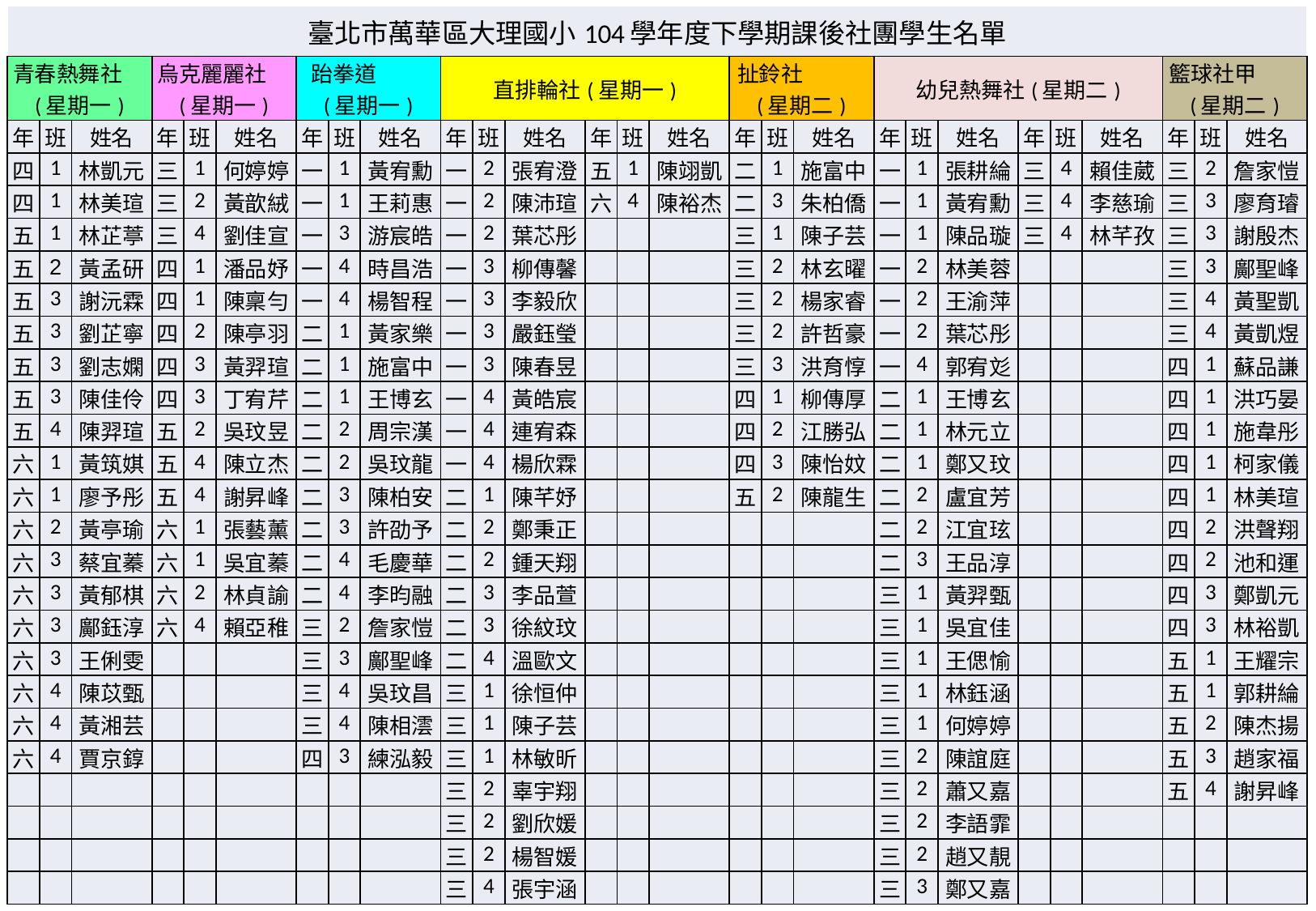

| 臺北市萬華區大理國小104學年度下學期課後社團學生名單 |  |  |  |  |  |  |  |  |  |  |  |  |  |  |  |  |  |  |  |  |  |  |  |  |  |  |
| --- | --- | --- | --- | --- | --- | --- | --- | --- | --- | --- | --- | --- | --- | --- | --- | --- | --- | --- | --- | --- | --- | --- | --- | --- | --- | --- |
| 青春熱舞社 (星期一) |  |  | 烏克麗麗社 (星期一) |  |  | 跆拳道 (星期一) |  |  | 直排輪社(星期一) |  |  |  |  |  | 扯鈴社 (星期二) |  |  | 幼兒熱舞社(星期二) |  |  |  |  |  | 籃球社甲 (星期二) |  |  |
| 年 | 班 | 姓名 | 年 | 班 | 姓名 | 年 | 班 | 姓名 | 年 | 班 | 姓名 | 年 | 班 | 姓名 | 年 | 班 | 姓名 | 年 | 班 | 姓名 | 年 | 班 | 姓名 | 年 | 班 | 姓名 |
| 四 | 1 | 林凱元 | 三 | 1 | 何婷婷 | 一 | 1 | 黃宥勳 | 一 | 2 | 張宥澄 | 五 | 1 | 陳翊凱 | 二 | 1 | 施富中 | 一 | 1 | 張耕綸 | 三 | 4 | 賴佳葳 | 三 | 2 | 詹家愷 |
| 四 | 1 | 林美瑄 | 三 | 2 | 黃歆絨 | 一 | 1 | 王莉惠 | 一 | 2 | 陳沛瑄 | 六 | 4 | 陳裕杰 | 二 | 3 | 朱柏僑 | 一 | 1 | 黃宥勳 | 三 | 4 | 李慈瑜 | 三 | 3 | 廖育璿 |
| 五 | 1 | 林芷葶 | 三 | 4 | 劉佳宣 | 一 | 3 | 游宸皓 | 一 | 2 | 葉芯彤 |  |  |  | 三 | 1 | 陳子芸 | 一 | 1 | 陳品璇 | 三 | 4 | 林芊孜 | 三 | 3 | 謝殷杰 |
| 五 | 2 | 黃孟研 | 四 | 1 | 潘品妤 | 一 | 4 | 時昌浩 | 一 | 3 | 柳傳馨 |  |  |  | 三 | 2 | 林玄曜 | 一 | 2 | 林美蓉 |  |  |  | 三 | 3 | 鄺聖峰 |
| 五 | 3 | 謝沅霖 | 四 | 1 | 陳稟勻 | 一 | 4 | 楊智程 | 一 | 3 | 李毅欣 |  |  |  | 三 | 2 | 楊家睿 | 一 | 2 | 王渝萍 |  |  |  | 三 | 4 | 黃聖凱 |
| 五 | 3 | 劉芷寧 | 四 | 2 | 陳亭羽 | 二 | 1 | 黃家樂 | 一 | 3 | 嚴鈺瑩 |  |  |  | 三 | 2 | 許哲豪 | 一 | 2 | 葉芯彤 |  |  |  | 三 | 4 | 黃凱煜 |
| 五 | 3 | 劉志嫻 | 四 | 3 | 黃羿瑄 | 二 | 1 | 施富中 | 一 | 3 | 陳春昱 |  |  |  | 三 | 3 | 洪育惇 | 一 | 4 | 郭宥彣 |  |  |  | 四 | 1 | 蘇品謙 |
| 五 | 3 | 陳佳伶 | 四 | 3 | 丁宥芹 | 二 | 1 | 王博玄 | 一 | 4 | 黃皓宸 |  |  |  | 四 | 1 | 柳傳厚 | 二 | 1 | 王博玄 |  |  |  | 四 | 1 | 洪巧晏 |
| 五 | 4 | 陳羿瑄 | 五 | 2 | 吳玟昱 | 二 | 2 | 周宗漢 | 一 | 4 | 連宥森 |  |  |  | 四 | 2 | 江勝弘 | 二 | 1 | 林元立 |  |  |  | 四 | 1 | 施韋彤 |
| 六 | 1 | 黃筑娸 | 五 | 4 | 陳立杰 | 二 | 2 | 吳玟龍 | 一 | 4 | 楊欣霖 |  |  |  | 四 | 3 | 陳怡妏 | 二 | 1 | 鄭又玟 |  |  |  | 四 | 1 | 柯家儀 |
| 六 | 1 | 廖予彤 | 五 | 4 | 謝昇峰 | 二 | 3 | 陳柏安 | 二 | 1 | 陳芊妤 |  |  |  | 五 | 2 | 陳龍生 | 二 | 2 | 盧宜芳 |  |  |  | 四 | 1 | 林美瑄 |
| 六 | 2 | 黃亭瑜 | 六 | 1 | 張藝薰 | 二 | 3 | 許劭予 | 二 | 2 | 鄭秉正 |  |  |  |  |  |  | 二 | 2 | 江宜玹 |  |  |  | 四 | 2 | 洪聲翔 |
| 六 | 3 | 蔡宜蓁 | 六 | 1 | 吳宜蓁 | 二 | 4 | 毛慶華 | 二 | 2 | 鍾天翔 |  |  |  |  |  |  | 二 | 3 | 王品淳 |  |  |  | 四 | 2 | 池和運 |
| 六 | 3 | 黃郁棋 | 六 | 2 | 林貞諭 | 二 | 4 | 李昀融 | 二 | 3 | 李品萱 |  |  |  |  |  |  | 三 | 1 | 黃羿甄 |  |  |  | 四 | 3 | 鄭凱元 |
| 六 | 3 | 鄺鈺淳 | 六 | 4 | 賴亞稚 | 三 | 2 | 詹家愷 | 二 | 3 | 徐紋玟 |  |  |  |  |  |  | 三 | 1 | 吳宜佳 |  |  |  | 四 | 3 | 林裕凱 |
| 六 | 3 | 王俐雯 |  |  |  | 三 | 3 | 鄺聖峰 | 二 | 4 | 溫歐文 |  |  |  |  |  |  | 三 | 1 | 王偲愉 |  |  |  | 五 | 1 | 王耀宗 |
| 六 | 4 | 陳苡甄 |  |  |  | 三 | 4 | 吳玟昌 | 三 | 1 | 徐恒仲 |  |  |  |  |  |  | 三 | 1 | 林鈺涵 |  |  |  | 五 | 1 | 郭耕綸 |
| 六 | 4 | 黃湘芸 |  |  |  | 三 | 4 | 陳相澐 | 三 | 1 | 陳子芸 |  |  |  |  |  |  | 三 | 1 | 何婷婷 |  |  |  | 五 | 2 | 陳杰揚 |
| 六 | 4 | 賈京錞 |  |  |  | 四 | 3 | 練泓毅 | 三 | 1 | 林敏昕 |  |  |  |  |  |  | 三 | 2 | 陳誼庭 |  |  |  | 五 | 3 | 趙家福 |
|  |  |  |  |  |  |  |  |  | 三 | 2 | 辜宇翔 |  |  |  |  |  |  | 三 | 2 | 蕭又嘉 |  |  |  | 五 | 4 | 謝昇峰 |
|  |  |  |  |  |  |  |  |  | 三 | 2 | 劉欣媛 |  |  |  |  |  |  | 三 | 2 | 李語霏 |  |  |  |  |  |  |
|  |  |  |  |  |  |  |  |  | 三 | 2 | 楊智媛 |  |  |  |  |  |  | 三 | 2 | 趙又靚 |  |  |  |  |  |  |
|  |  |  |  |  |  |  |  |  | 三 | 4 | 張宇涵 |  |  |  |  |  |  | 三 | 3 | 鄭又嘉 |  |  |  |  |  |  |
#